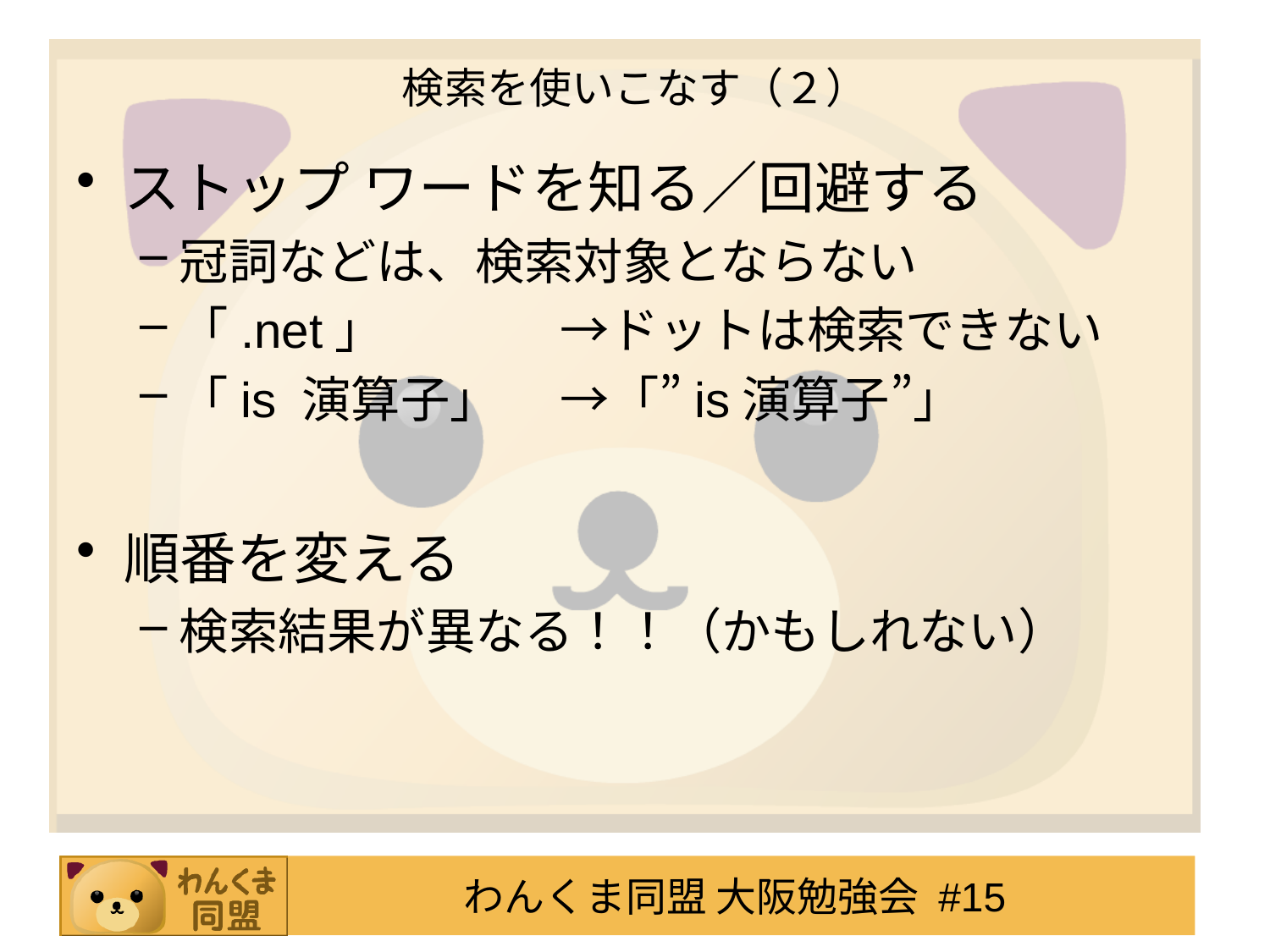

# 検索を使いこなす（２）
ストップ ワードを知る／回避する
冠詞などは、検索対象とならない
「.net」		→ドットは検索できない
「is 演算子」	→「”is演算子”」

順番を変える
検索結果が異なる！！（かもしれない）